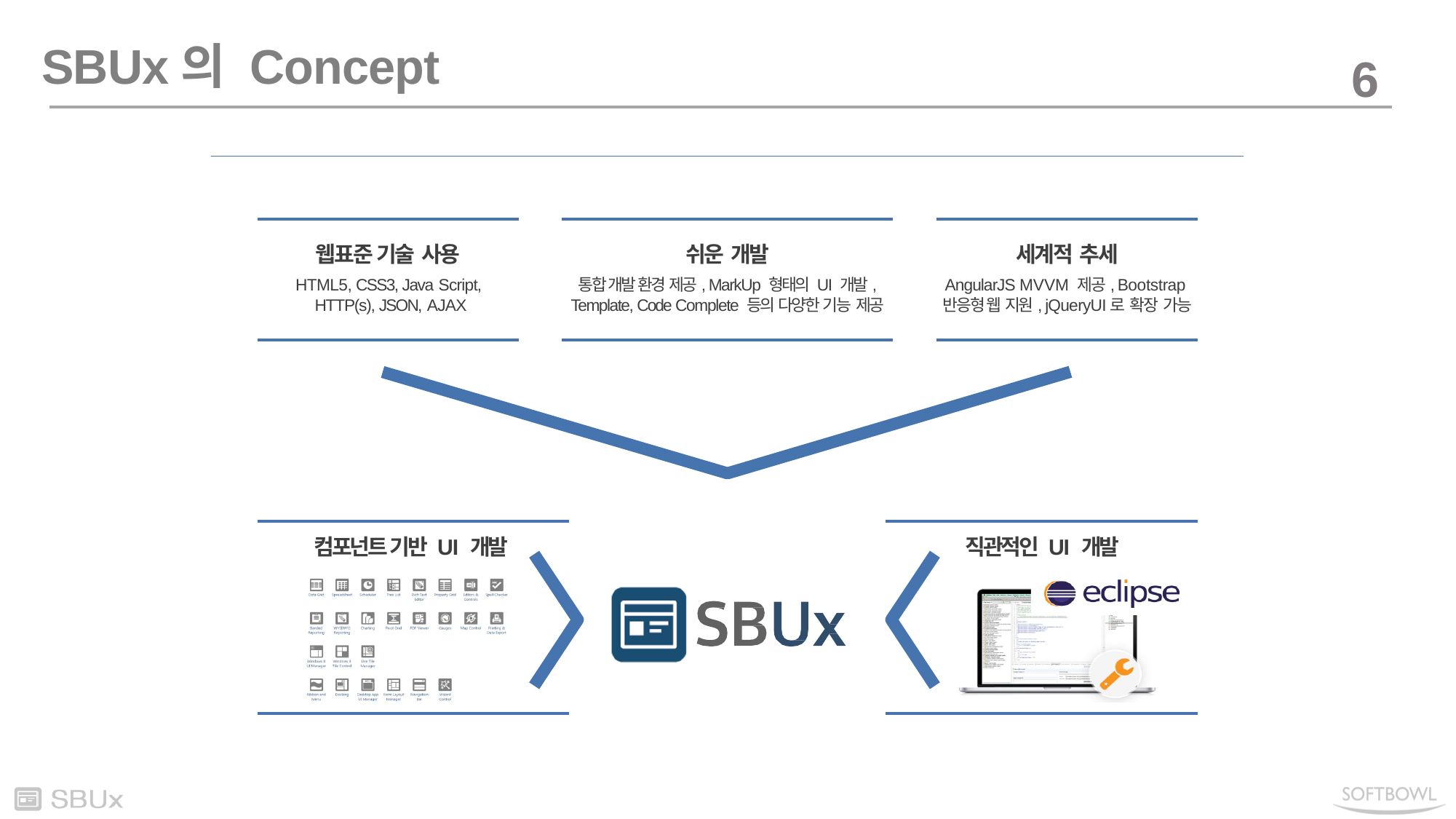

SBUx의 Concept
6

웹표준 기술 사용
HTML5, CSS3, Java Script,  HTTP(s), JSON, AJAX
쉬운 개발
통합 개발 환경 제공, MarkUp 형태의 UI 개발,  Template, Code Complete 등의 다양한 기능 제공
세계적 추세
AngularJS MVVM 제공, Bootstrap  반응형 웹 지원, jQueryUI로 확장 가능

컴포넌트 기반 UI 개발
직관적인 UI 개발